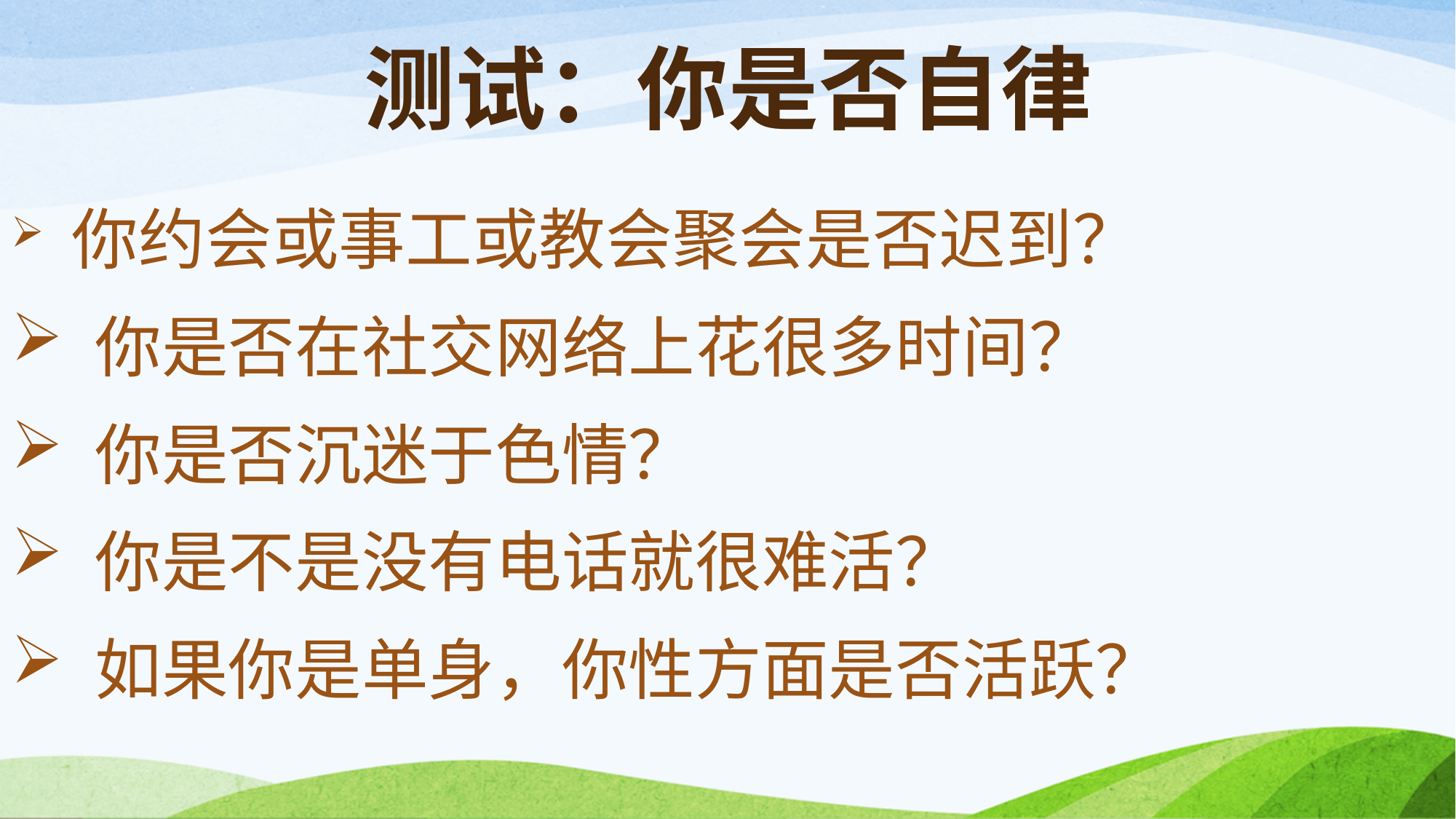

# 测试：你是否自律
 你约会或事工或教会聚会是否迟到？
 你是否在社交网络上花很多时间？
 你是否沉迷于色情？
 你是不是没有电话就很难活？
 如果你是单身，你性方面是否活跃？